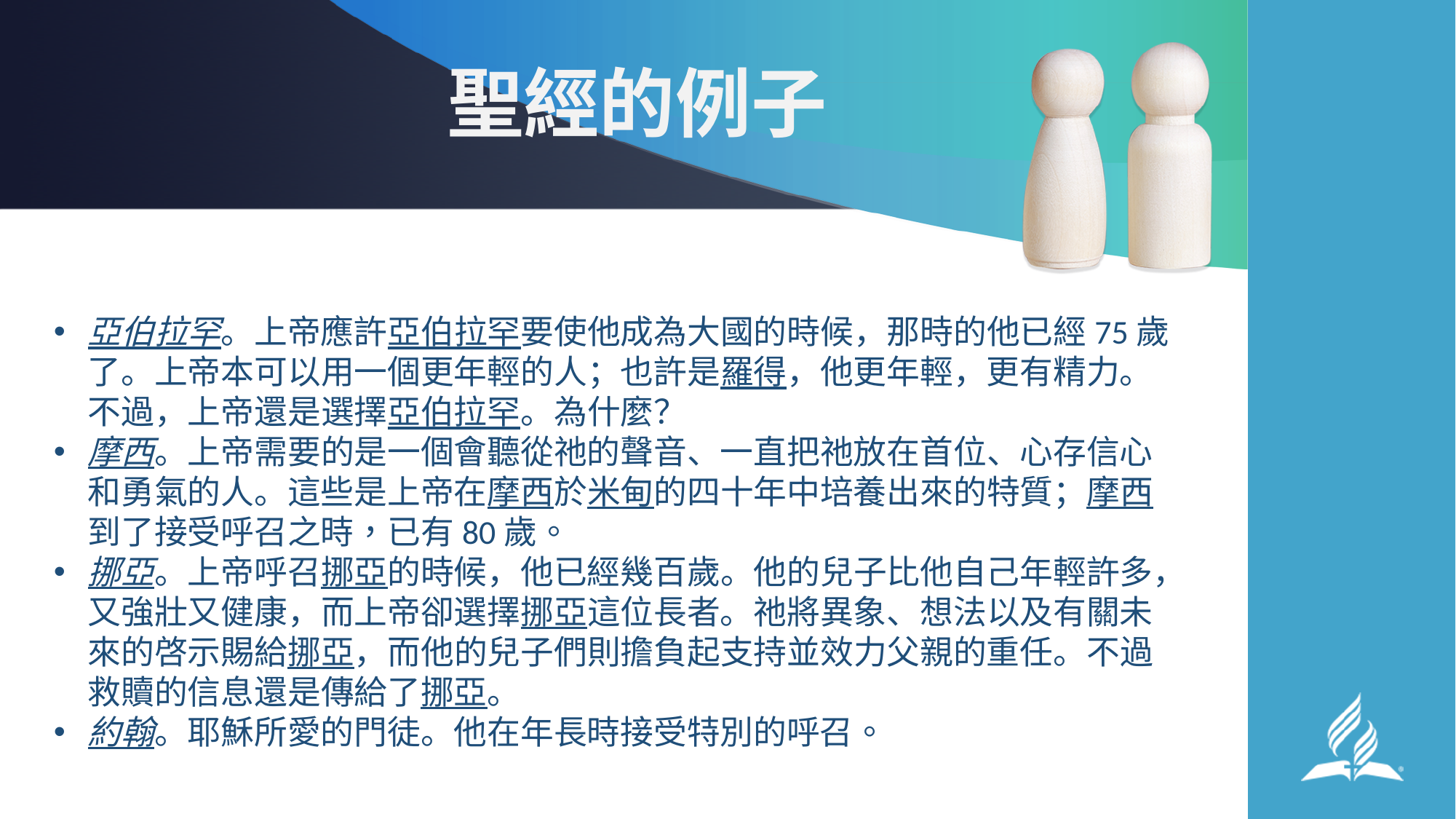

# 聖經的例子
亞伯拉罕。上帝應許亞伯拉罕要使他成為大國的時候，那時的他已經75歲了。上帝本可以用一個更年輕的人；也許是羅得，他更年輕，更有精力。不過，上帝還是選擇亞伯拉罕。為什麼？
摩西。上帝需要的是一個會聽從祂的聲音、一直把祂放在首位、心存信心和勇氣的人。這些是上帝在摩西於米甸的四十年中培養出來的特質；摩西到了接受呼召之時，已有80歲。
挪亞。上帝呼召挪亞的時候，他已經幾百歲。他的兒子比他自己年輕許多，又強壯又健康，而上帝卻選擇挪亞這位長者。祂將異象、想法以及有關未來的啓示賜給挪亞，而他的兒子們則擔負起支持並效力父親的重任。不過救贖的信息還是傳給了挪亞。
約翰。耶穌所愛的門徒。他在年長時接受特別的呼召。